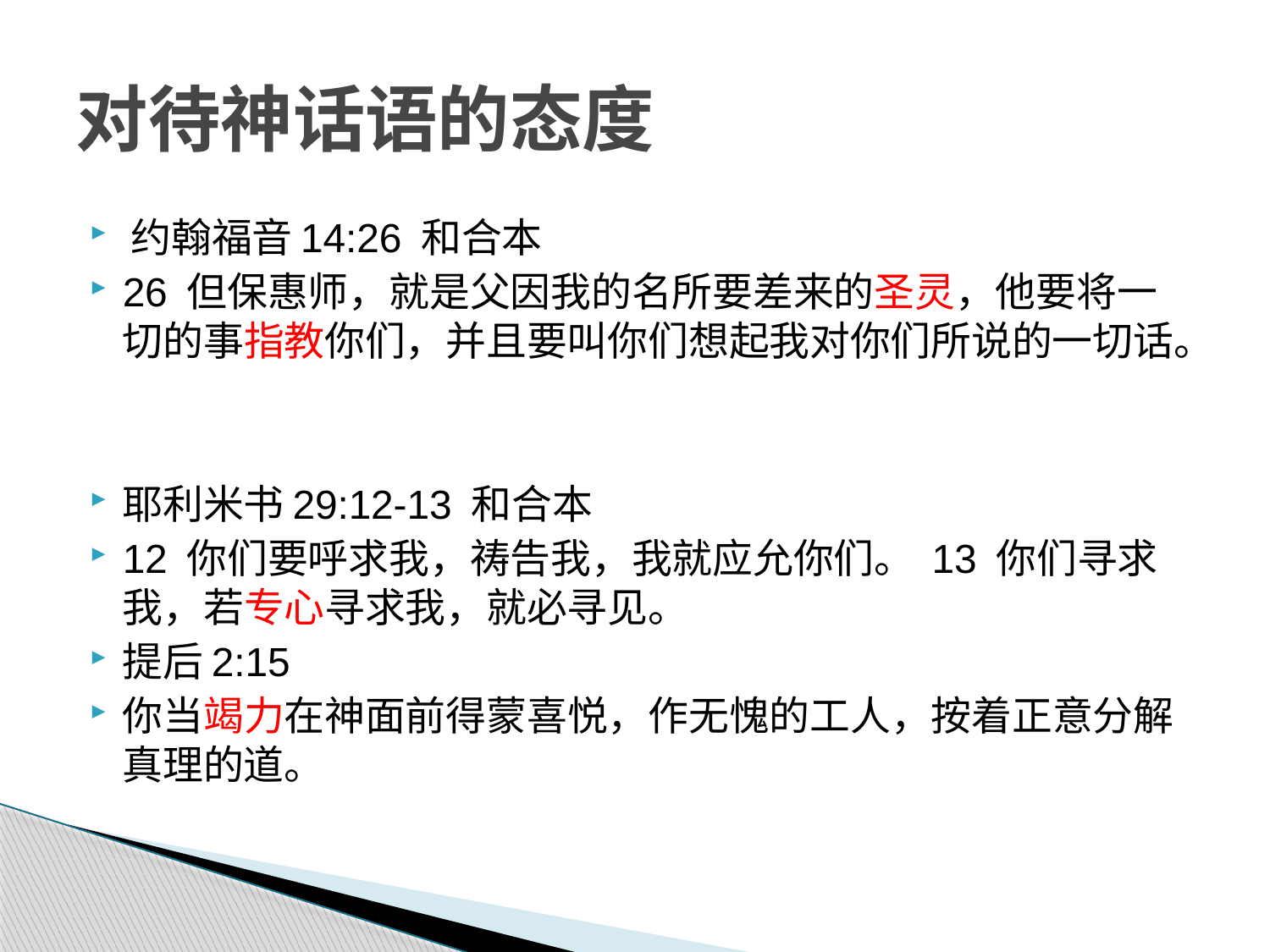

# 对待神话语的态度
‪‪约翰福音‬14:26 和合本
26 但保惠师，就是父因我的名所要差来的圣灵，他要将一切的事指教你们，并且要叫你们想起我对你们所说的一切话。

耶利米书‬29:12-13 和合本
12 你们要呼求我，祷告我，我就应允你们。 13 你们寻求我，若专心寻求我，就必寻见。
提后2:15
你当竭力在神面前得蒙喜悦，作无愧的工人，按着正意分解真理的道。